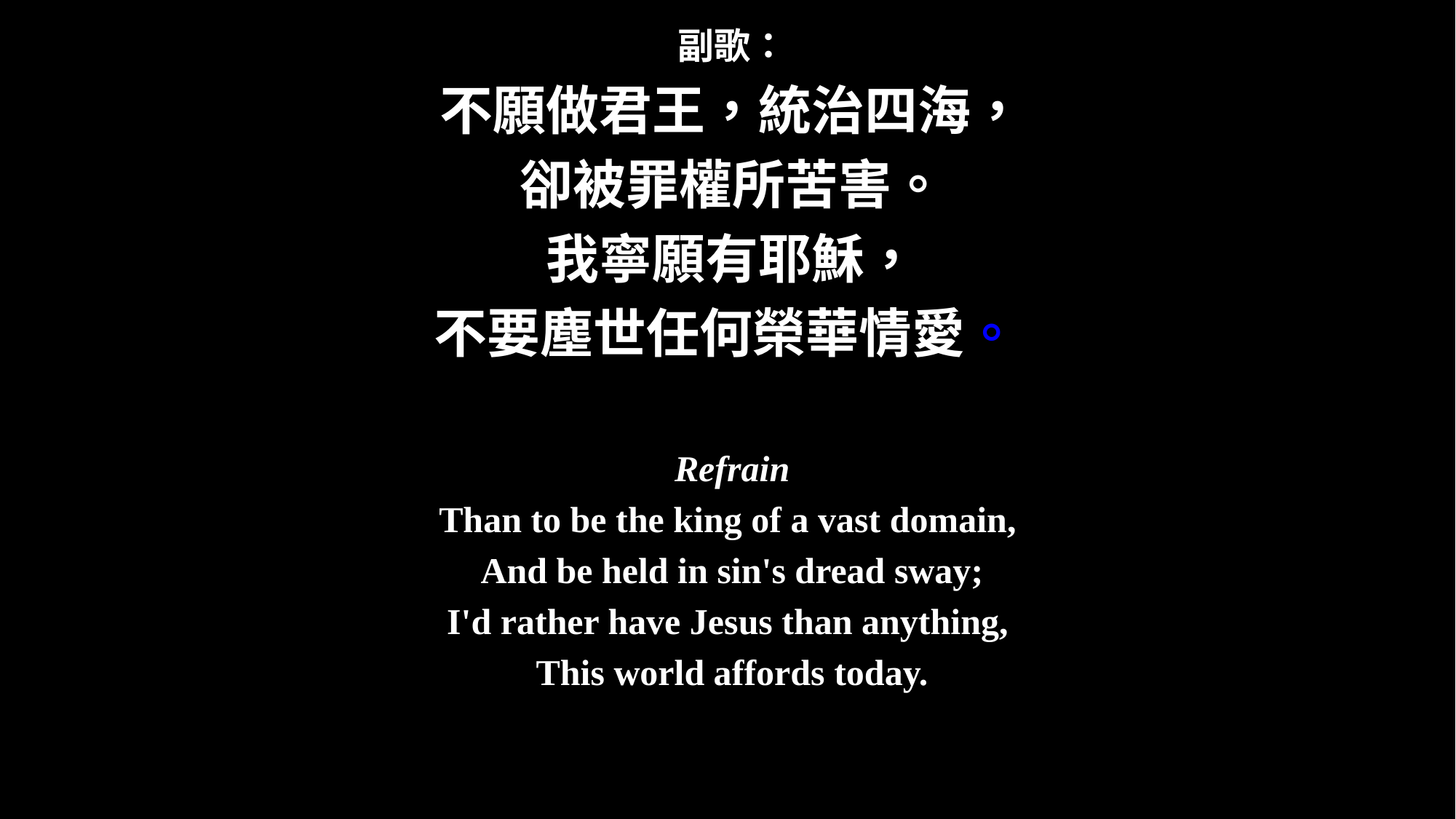

副歌：
不願做君王，統治四海，
卻被罪權所苦害。
我寧願有耶穌，
不要塵世任何榮華情愛。

Refrain
Than to be the king of a vast domain,
And be held in sin's dread sway;
I'd rather have Jesus than anything,
This world affords today.